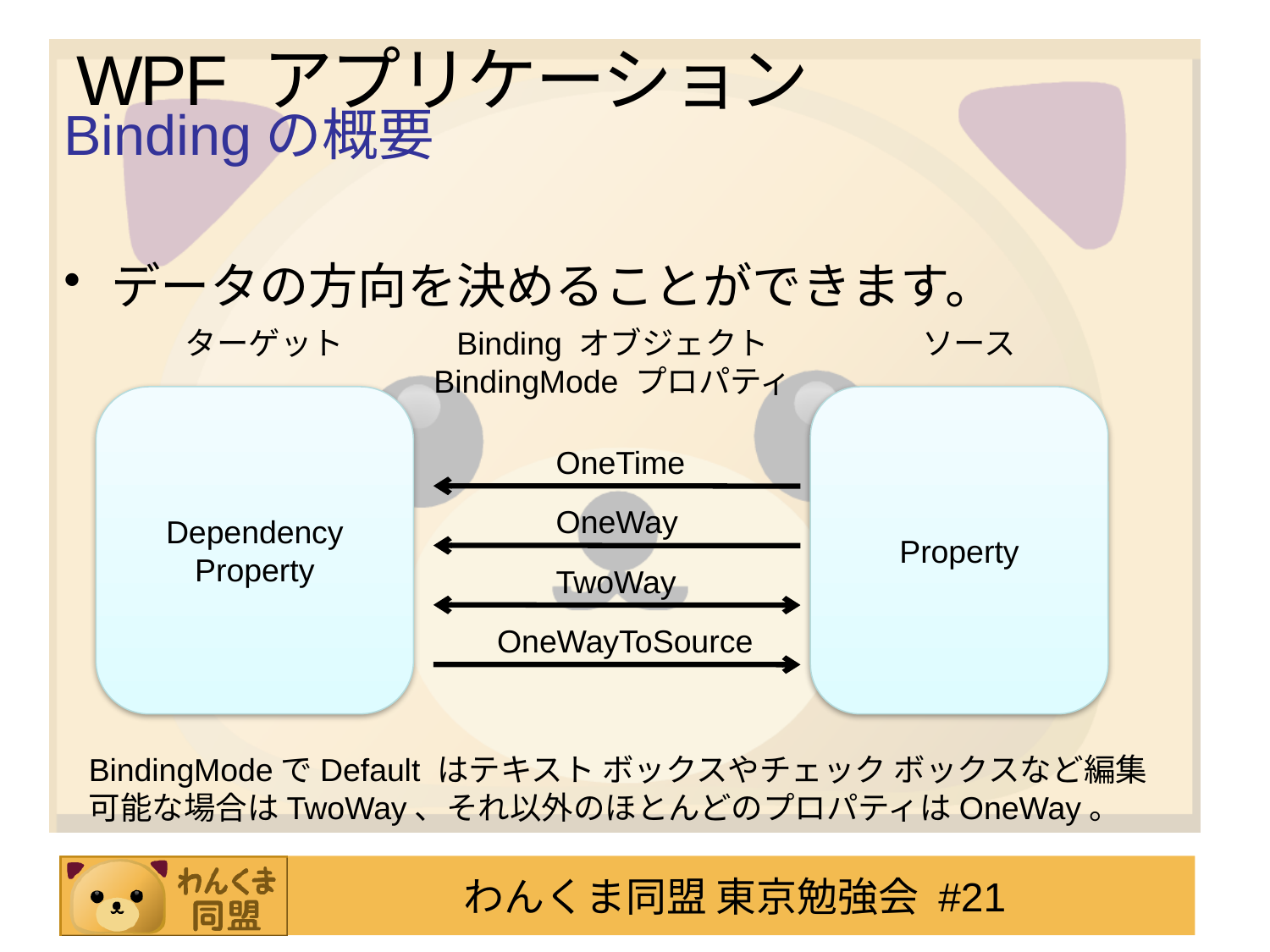

# WPF アプリケーション
Bindingの概要
データの方向を決めることができます。
ターゲット
Binding オブジェクト
BindingMode プロパティ
ソース
Dependency Property
Property
OneTime
OneWay
TwoWay
OneWayToSource
BindingModeでDefault はテキスト ボックスやチェック ボックスなど編集可能な場合はTwoWay、それ以外のほとんどのプロパティはOneWay。